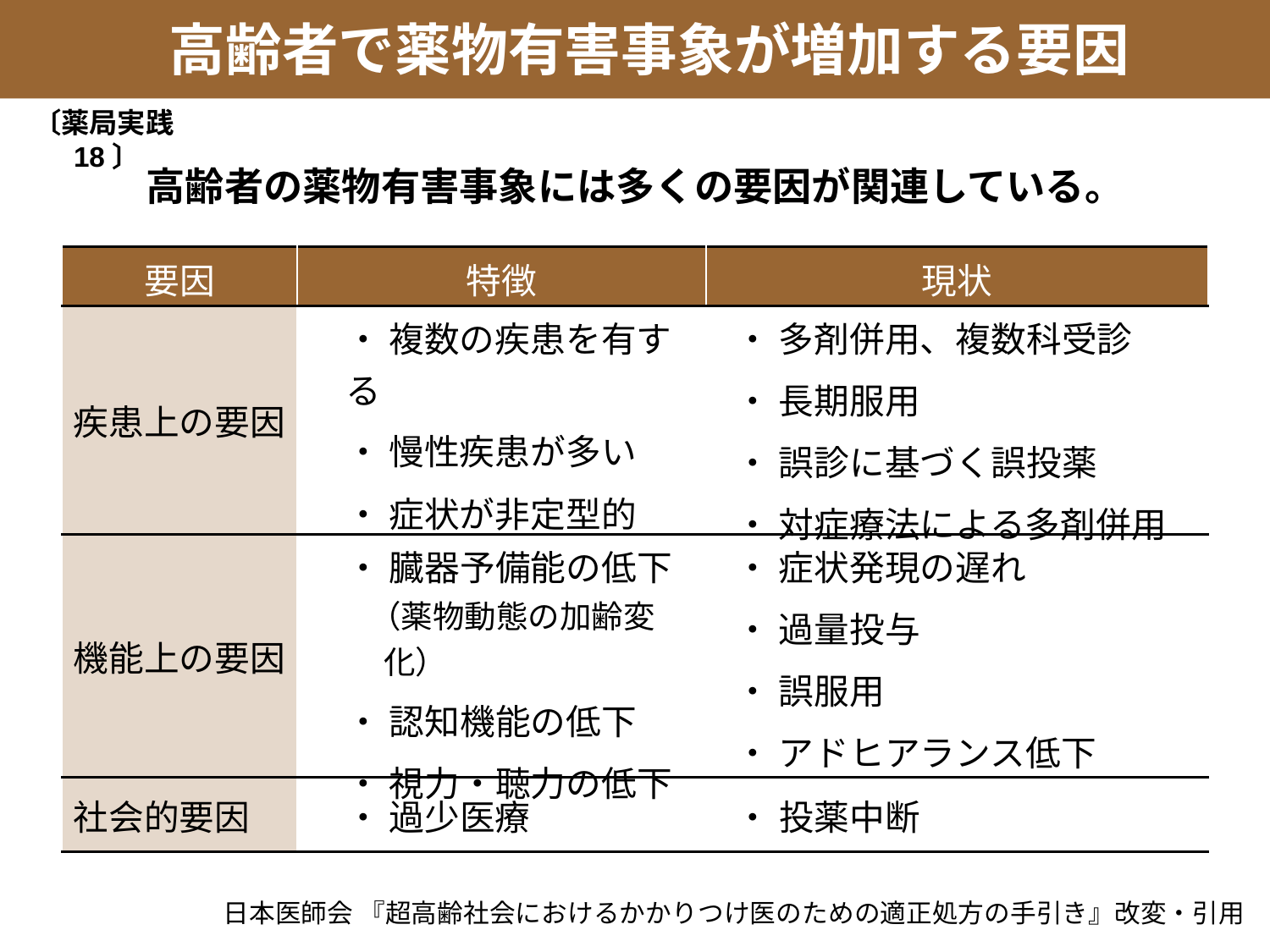

高齢者で薬物有害事象が増加する要因
〔薬局実践18〕
高齢者の薬物有害事象には多くの要因が関連している。
| 要因 | 特徴 | 現状 |
| --- | --- | --- |
| 疾患上の要因 | ・ 複数の疾患を有する ・ 慢性疾患が多い ・ 症状が非定型的 | ・ 多剤併用、複数科受診 ・ 長期服用 ・ 誤診に基づく誤投薬 ・ 対症療法による多剤併用 |
| 機能上の要因 | ・ 臓器予備能の低下 （薬物動態の加齢変化） ・ 認知機能の低下 ・ 視力・聴力の低下 | ・ 症状発現の遅れ ・ 過量投与 ・ 誤服用 ・ アドヒアランス低下 |
| 社会的要因 | ・ 過少医療 | ・ 投薬中断 |
疾患上の要因
機能上の要因
日本医師会 『超高齢社会におけるかかりつけ医のための適正処方の手引き』改変・引用